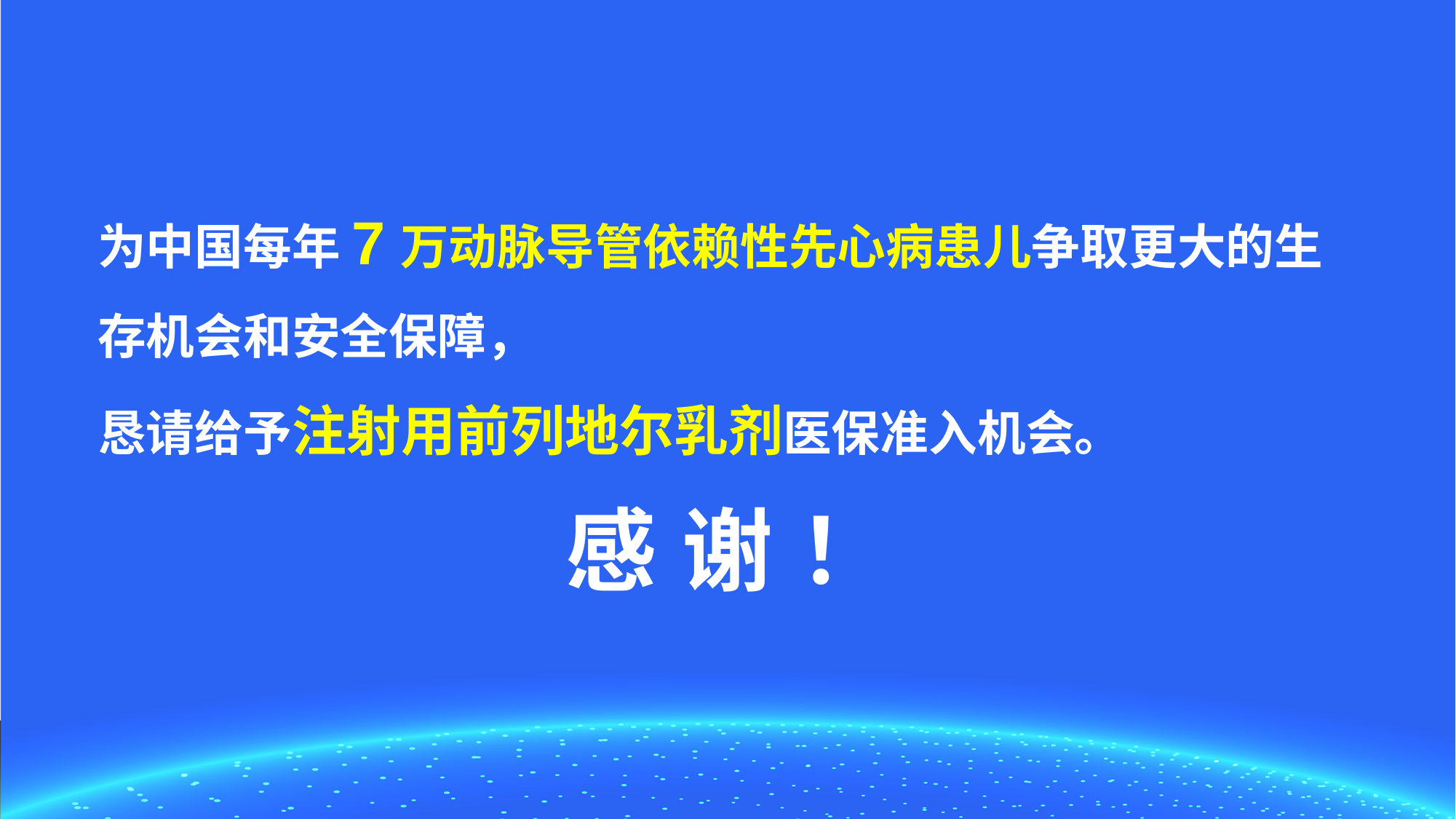

为中国每年7万动脉导管依赖性先心病患儿争取更大的生存机会和安全保障，
恳请给予注射用前列地尔乳剂医保准入机会。
感 谢 ！